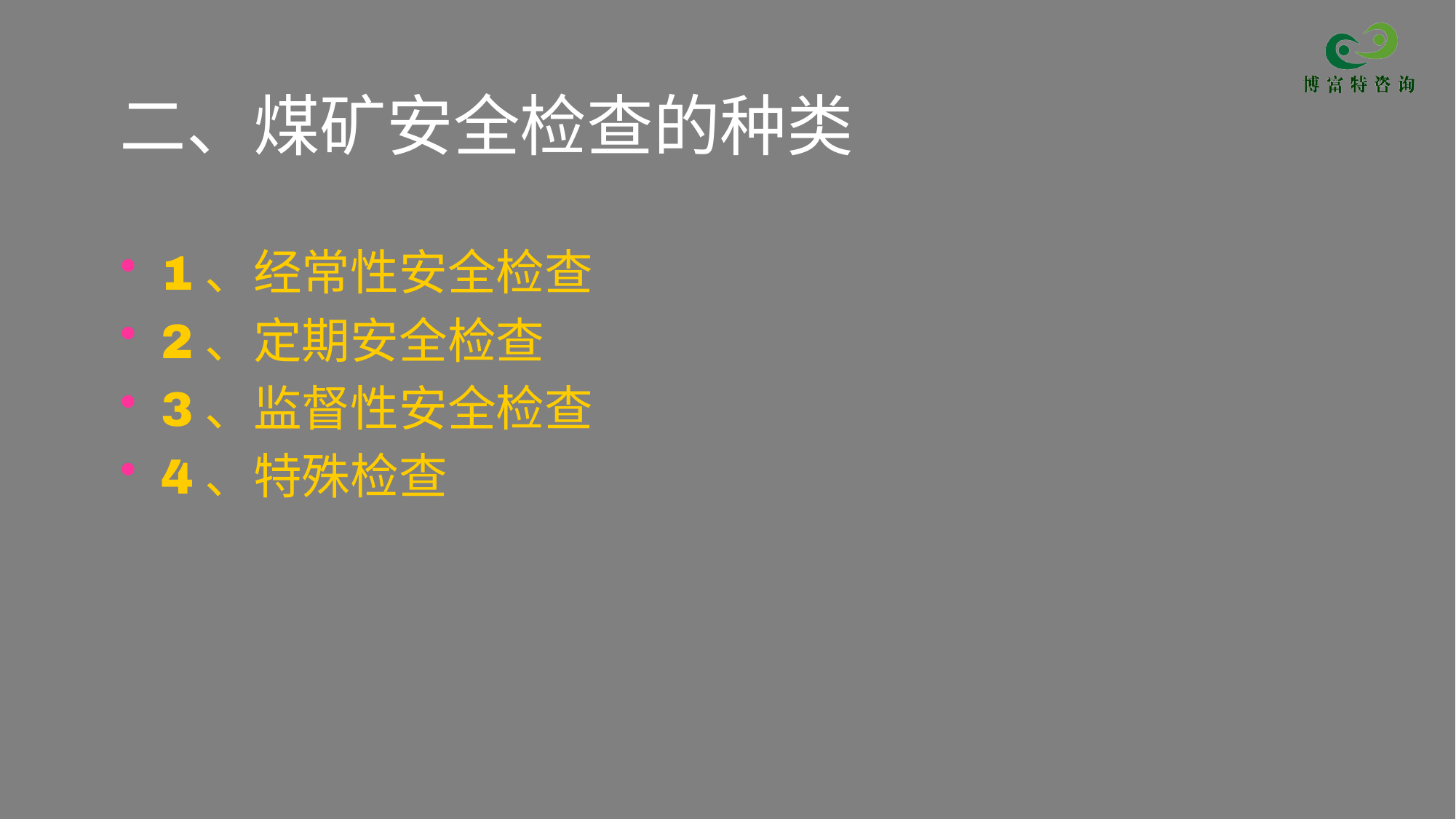

# 二、煤矿安全检查的种类
1、经常性安全检查
2、定期安全检查
3、监督性安全检查
4、特殊检查